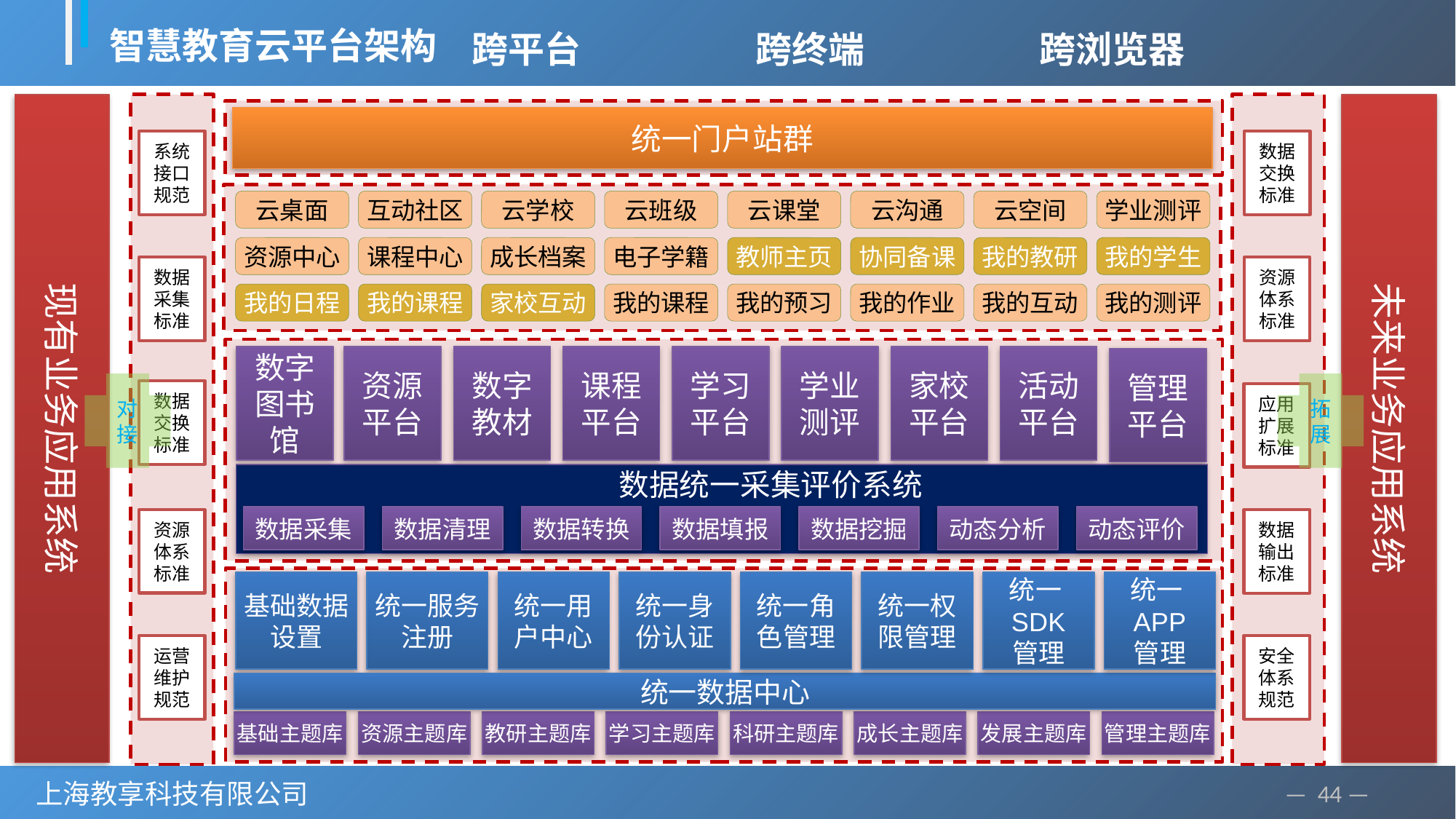

智慧教育云平台架构
跨平台
跨终端
跨浏览器
现有业务应用系统

系统接口
规范
数据
采集
标准
数据交换
标准
资源
体系
标准
运营
维护
规范

数据
交换
标准
资源
体系
标准
应用
扩展
标准
数据
输出
标准
安全体系
规范
未来业务应用系统

门户平台
统一门户站群

云桌面
互动社区
云学校
云班级
云课堂
云沟通
云空间
学业测评
资源中心
课程中心
成长档案
电子学籍
教师主页
协同备课
我的教研
我的学生
我的日程
我的课程
家校互动
我的课程
我的预习
我的作业
我的互动
我的测评

数字
图书馆
课程
平台
家校
平台
活动
平台
资源
平台
数字教材
学习
平台
学业测评
管理
平台
对接
拓展
数据统一采集评价系统

数据采集
数据清理
数据转换
数据填报
数据挖掘
动态分析
动态评价

基础数据设置
统一服务注册
统一用户中心
统一身份认证
统一角色管理
统一权限管理
统一SDK
管理
统一APP
管理
统一数据中心
基础主题库
资源主题库
教研主题库
学习主题库
科研主题库
成长主题库
发展主题库
管理主题库